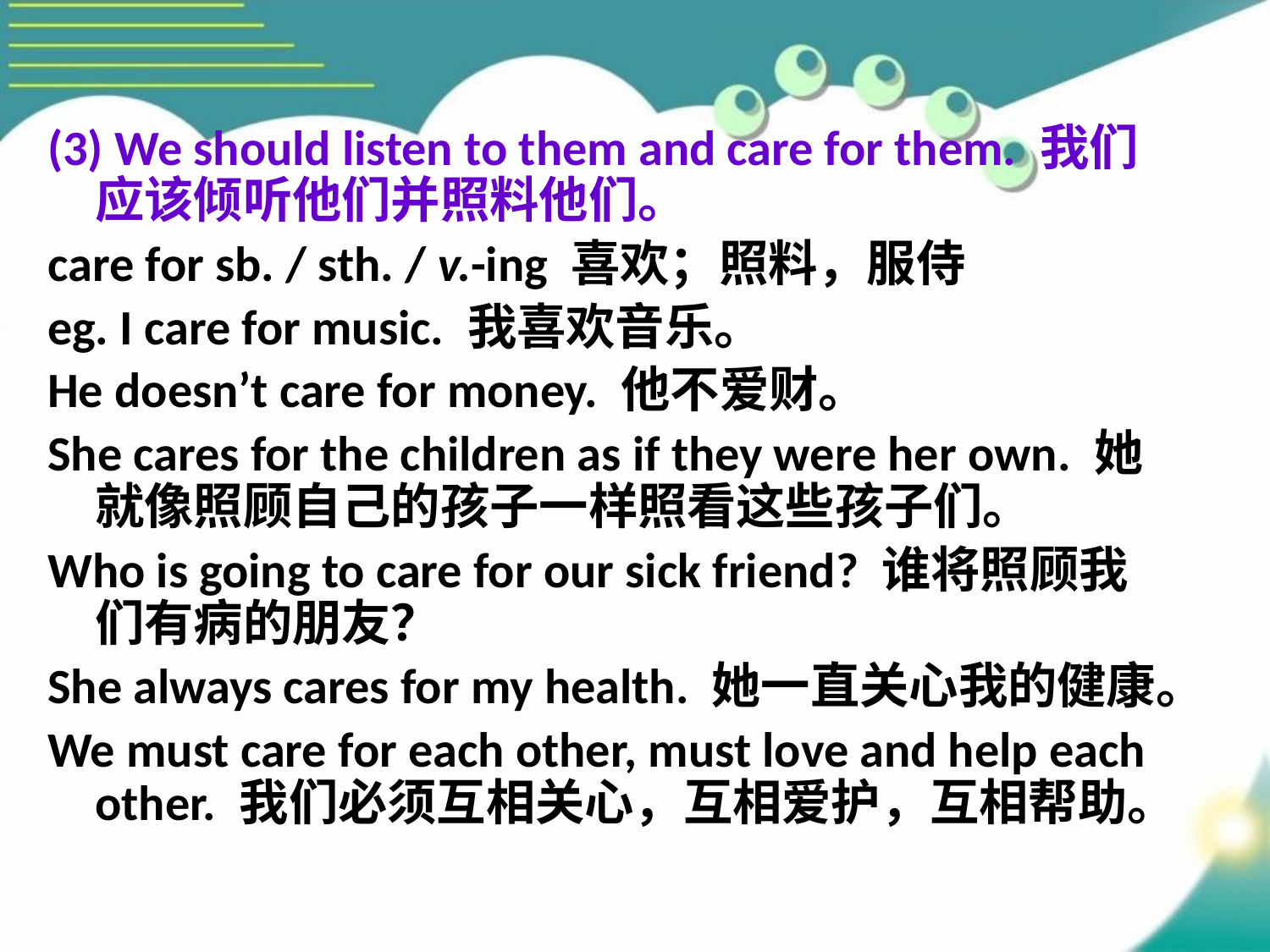

(3) We should listen to them and care for them. 我们应该倾听他们并照料他们。
care for sb. / sth. / v.-ing 喜欢；照料，服侍
eg. I care for music. 我喜欢音乐。
He doesn’t care for money. 他不爱财。
She cares for the children as if they were her own. 她就像照顾自己的孩子一样照看这些孩子们。
Who is going to care for our sick friend? 谁将照顾我们有病的朋友？
She always cares for my health. 她一直关心我的健康。
We must care for each other, must love and help each other. 我们必须互相关心，互相爱护，互相帮助。